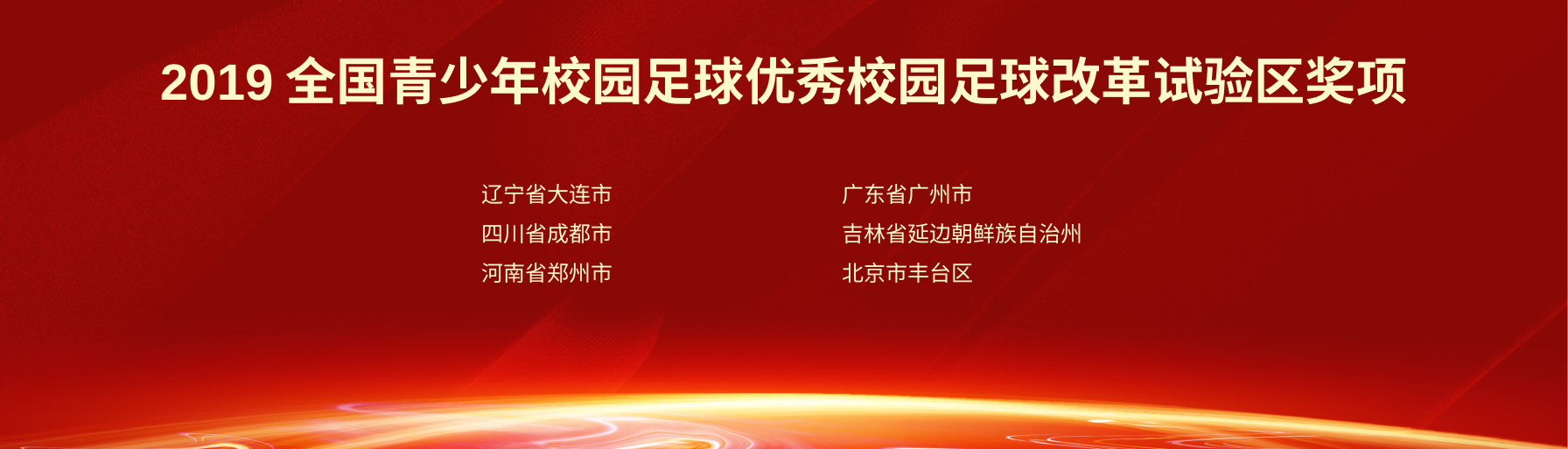

2019全国青少年校园足球优秀校园足球改革试验区奖项
辽宁省大连市
四川省成都市
河南省郑州市
广东省广州市
吉林省延边朝鲜族自治州
北京市丰台区